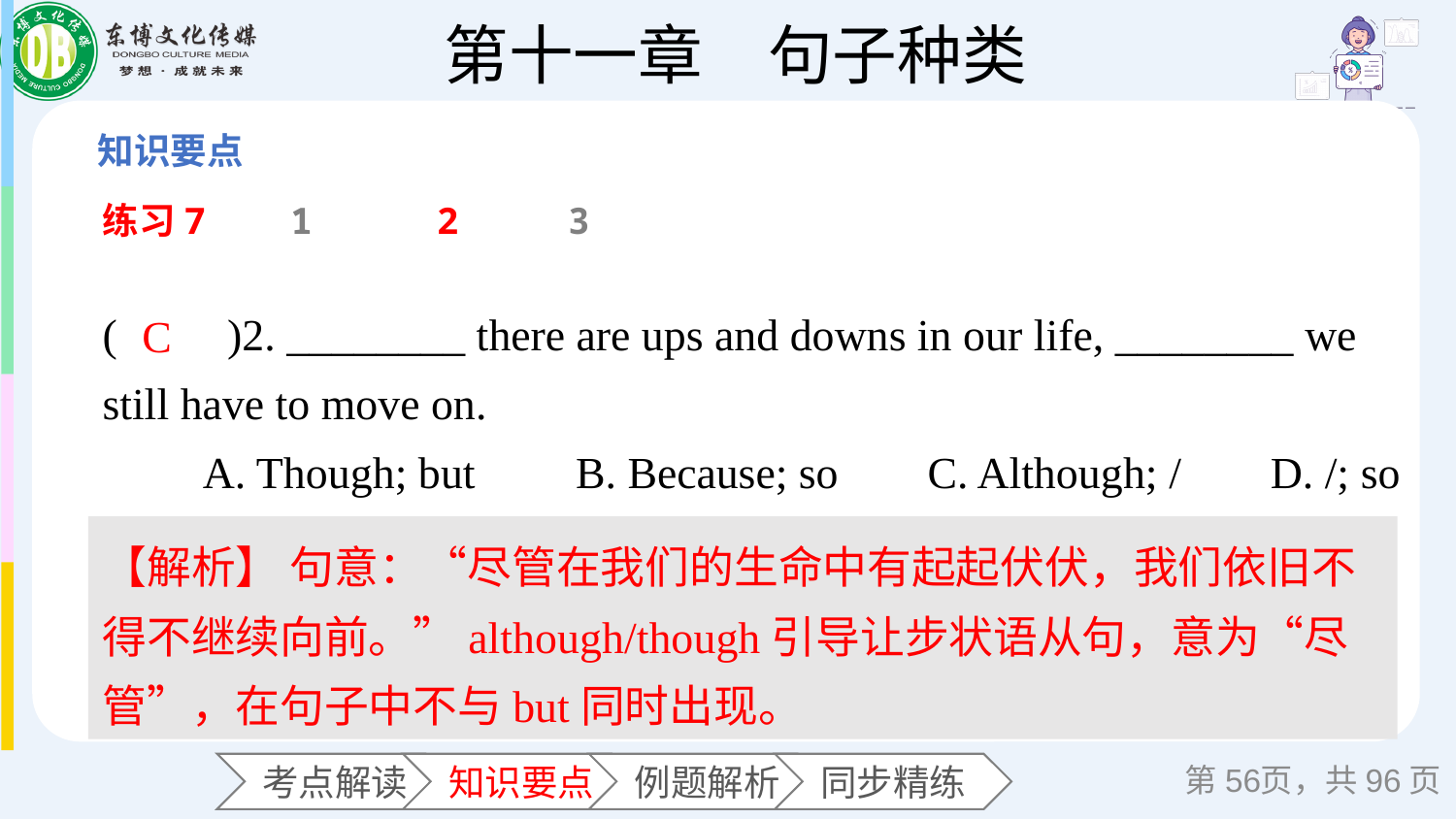

练习7
1
2
3
(　　)2. ________ there are ups and downs in our life, ________ we still have to move on.
         A. Though; but         B. Because; so        C. Although; /        D. /; so
C
【解析】 句意：“尽管在我们的生命中有起起伏伏，我们依旧不得不继续向前。”although/though引导让步状语从句，意为“尽管”，在句子中不与but同时出现。
第56页，共96页